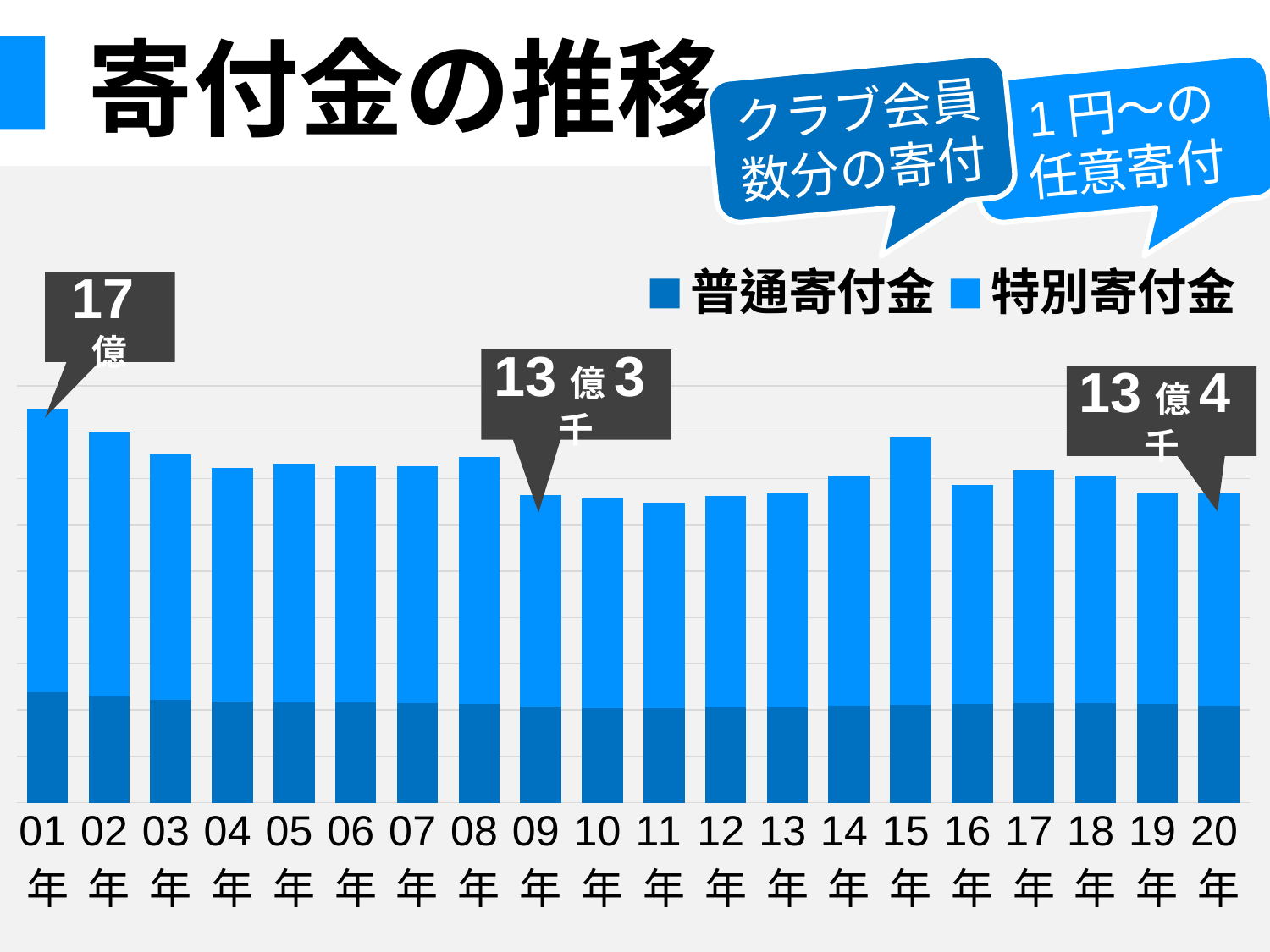

# 寄付金の推移
クラブ会員数分の寄付
1円～の
任意寄付

### Chart

| Category | 普通寄付金 | 特別寄付金 |
|---|---|---|
| 01年 | 476.0 | 1224.0 |
| 02年 | 459.0 | 1138.0 |
| 03年 | 444.0 | 1058.0 |
| 04年 | 436.0 | 1008.0 |
| 05年 | 434.0 | 1029.0 |
| 06年 | 433.0 | 1019.0 |
| 07年 | 429.0 | 1023.0 |
| 08年 | 424.0 | 1070.0 |
| 09年 | 414.0 | 913.0 |
| 10年 | 407.0 | 907.0 |
| 11年 | 406.0 | 889.0 |
| 12年 | 411.0 | 914.0 |
| 13年 | 411.0 | 926.0 |
| 14年 | 419.0 | 995.0 |
| 15年 | 422.0 | 1155.0 |
| 16年 | 426.0 | 947.0 |
| 17年 | 428.0 | 1006.0 |
| 18年 | 431.0 | 981.0 |
| 19年 | 425.0 | 911.0 |
| 20年 | 419.0 | 918.0 |
17億
13億3千
13億4千